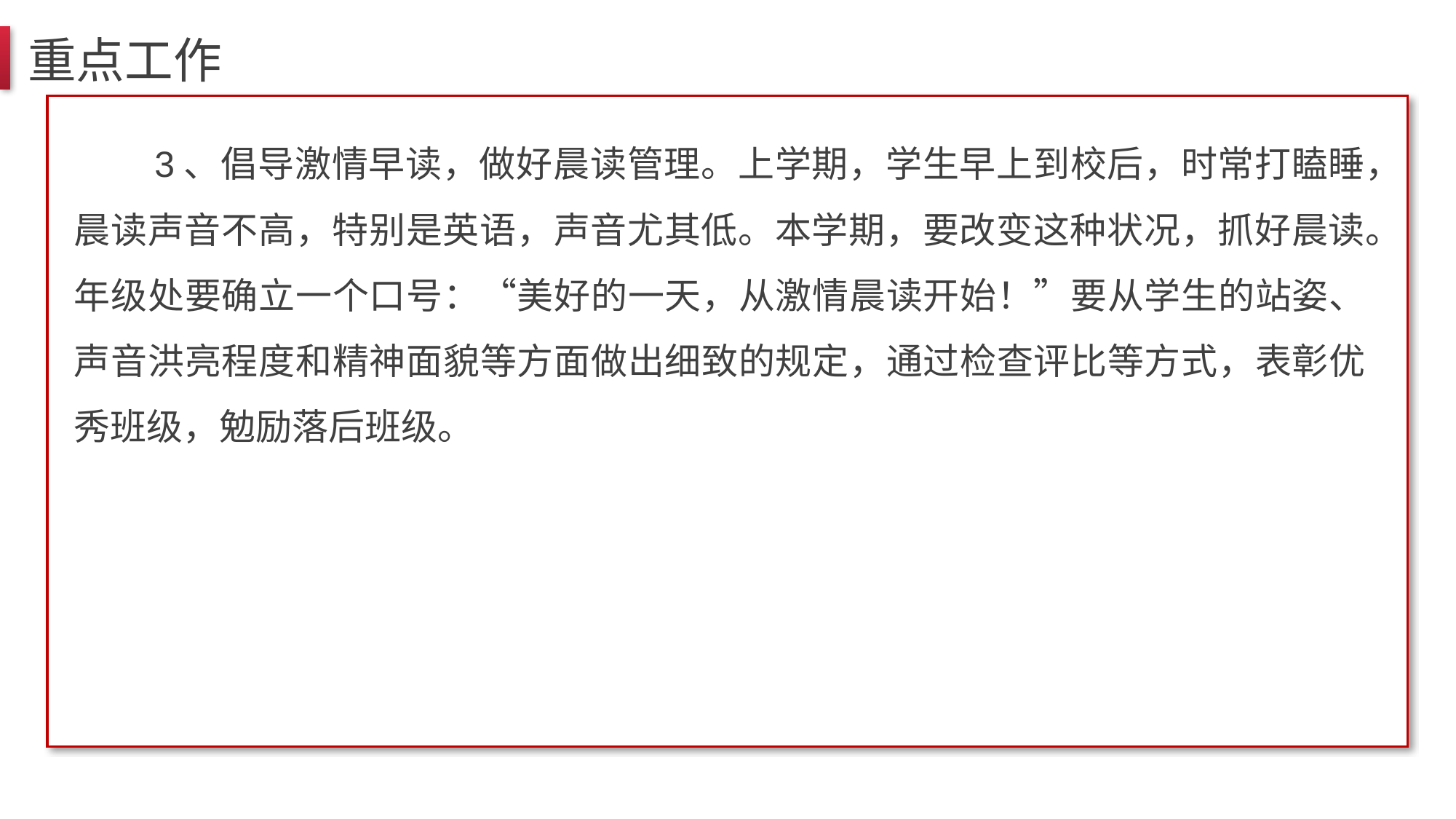

重点工作

       3、倡导激情早读，做好晨读管理。上学期，学生早上到校后，时常打瞌睡，晨读声音不高，特别是英语，声音尤其低。本学期，要改变这种状况，抓好晨读。年级处要确立一个口号：“美好的一天，从激情晨读开始！”要从学生的站姿、声音洪亮程度和精神面貌等方面做出细致的规定，通过检查评比等方式，表彰优秀班级，勉励落后班级。